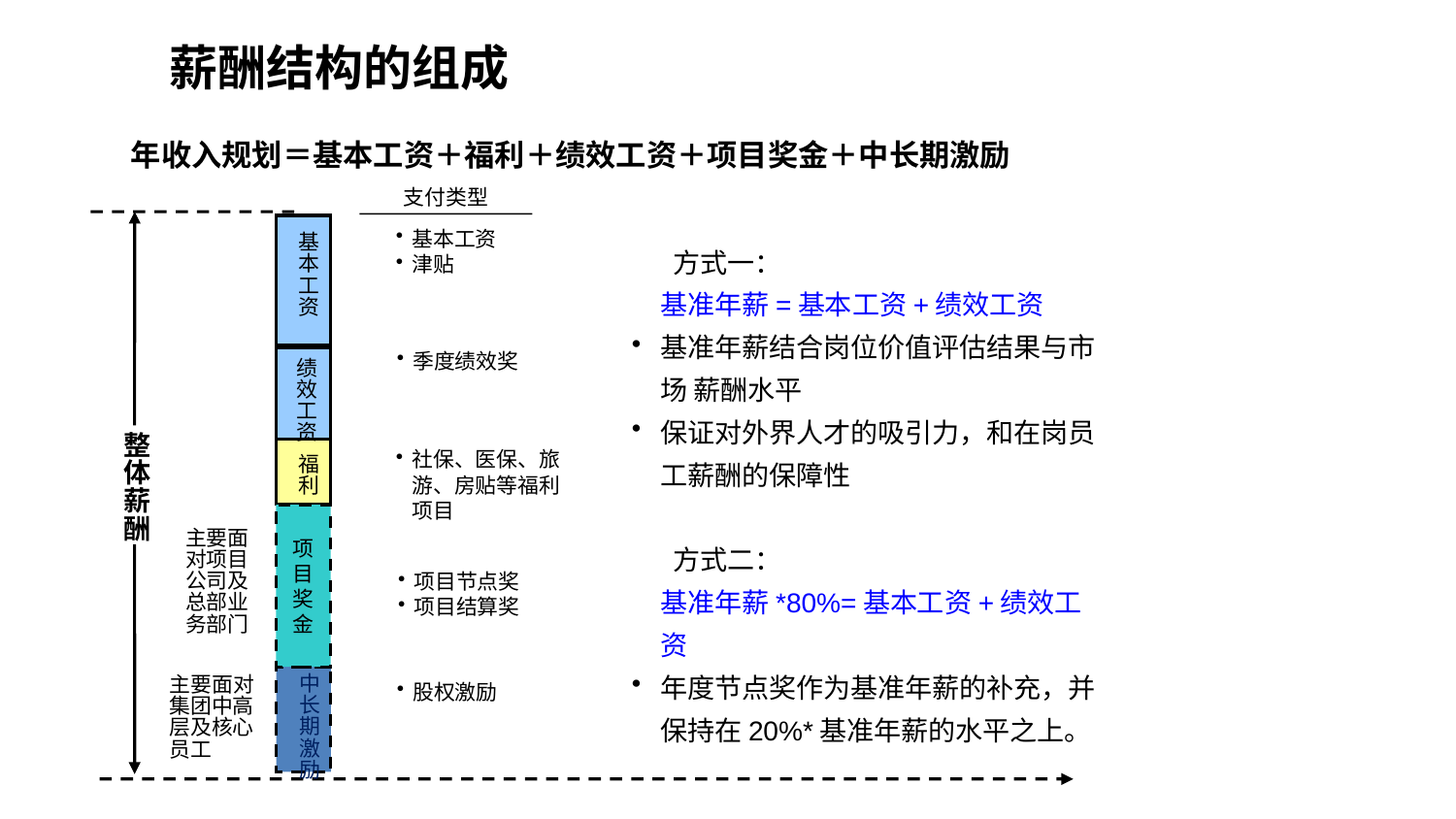

# 薪酬结构的组成
年收入规划＝基本工资＋福利＋绩效工资＋项目奖金＋中长期激励
支付类型

基本工资
津贴
基本工资
 方式一：
基准年薪=基本工资+绩效工资
基准年薪结合岗位价值评估结果与市场 薪酬水平
保证对外界人才的吸引力，和在岗员工薪酬的保障性

 方式二：
基准年薪*80%=基本工资+绩效工资
年度节点奖作为基准年薪的补充，并保持在20%*基准年薪的水平之上。

季度绩效奖

绩效工资
整体薪酬

福利
社保、医保、旅游、房贴等福利项目
项目奖金
主要面对项目公司及总部业务部门

项目节点奖
项目结算奖

中长期激励

主要面对集团中高层及核心员工
股权激励